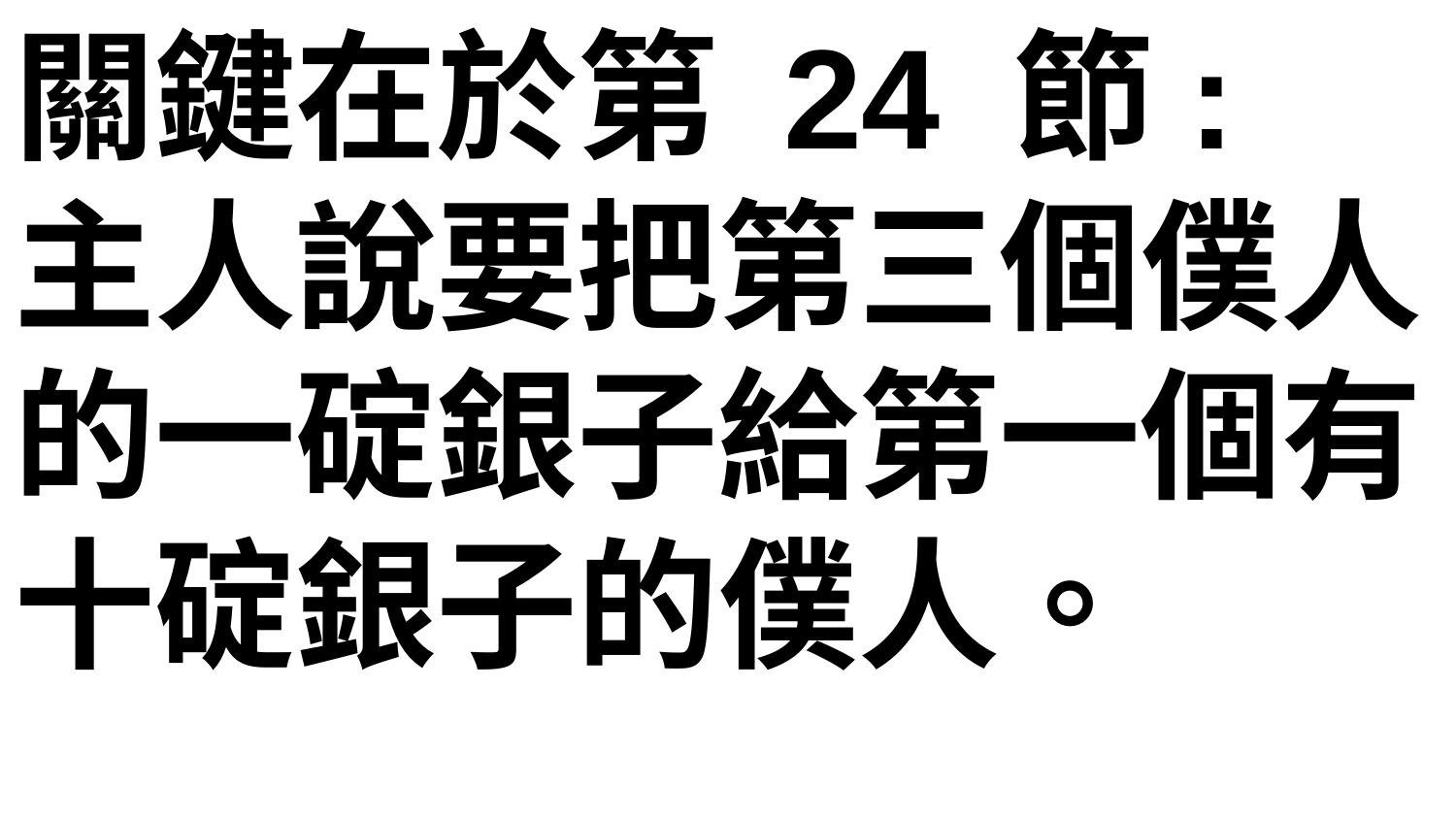

關鍵在於第 24 節: 主人說要把第三個僕人的一碇銀子給第一個有十碇銀子的僕人。